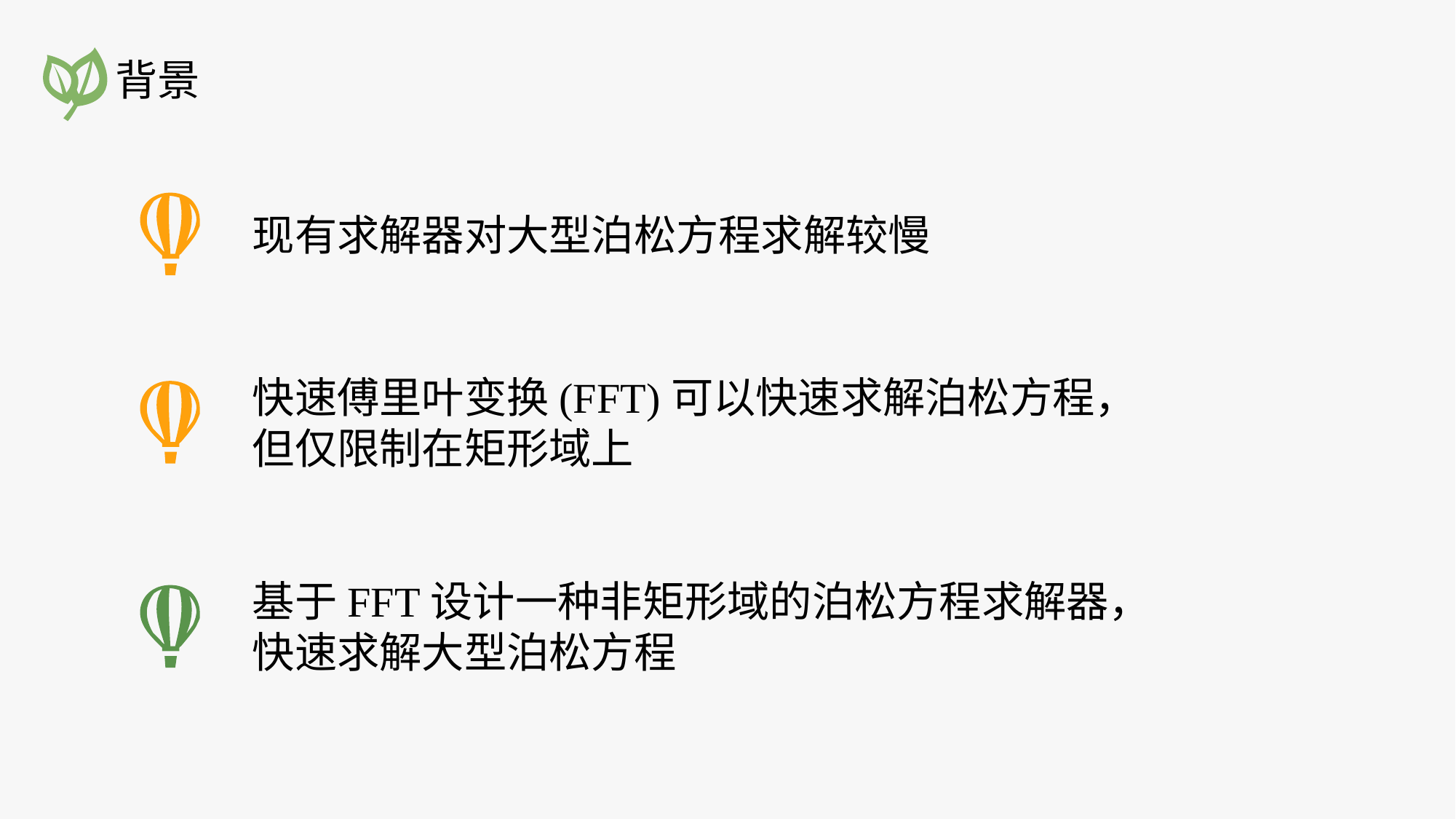

背景

现有求解器对大型泊松方程求解较慢
快速傅里叶变换(FFT)可以快速求解泊松方程，
但仅限制在矩形域上

基于FFT设计一种非矩形域的泊松方程求解器，
快速求解大型泊松方程